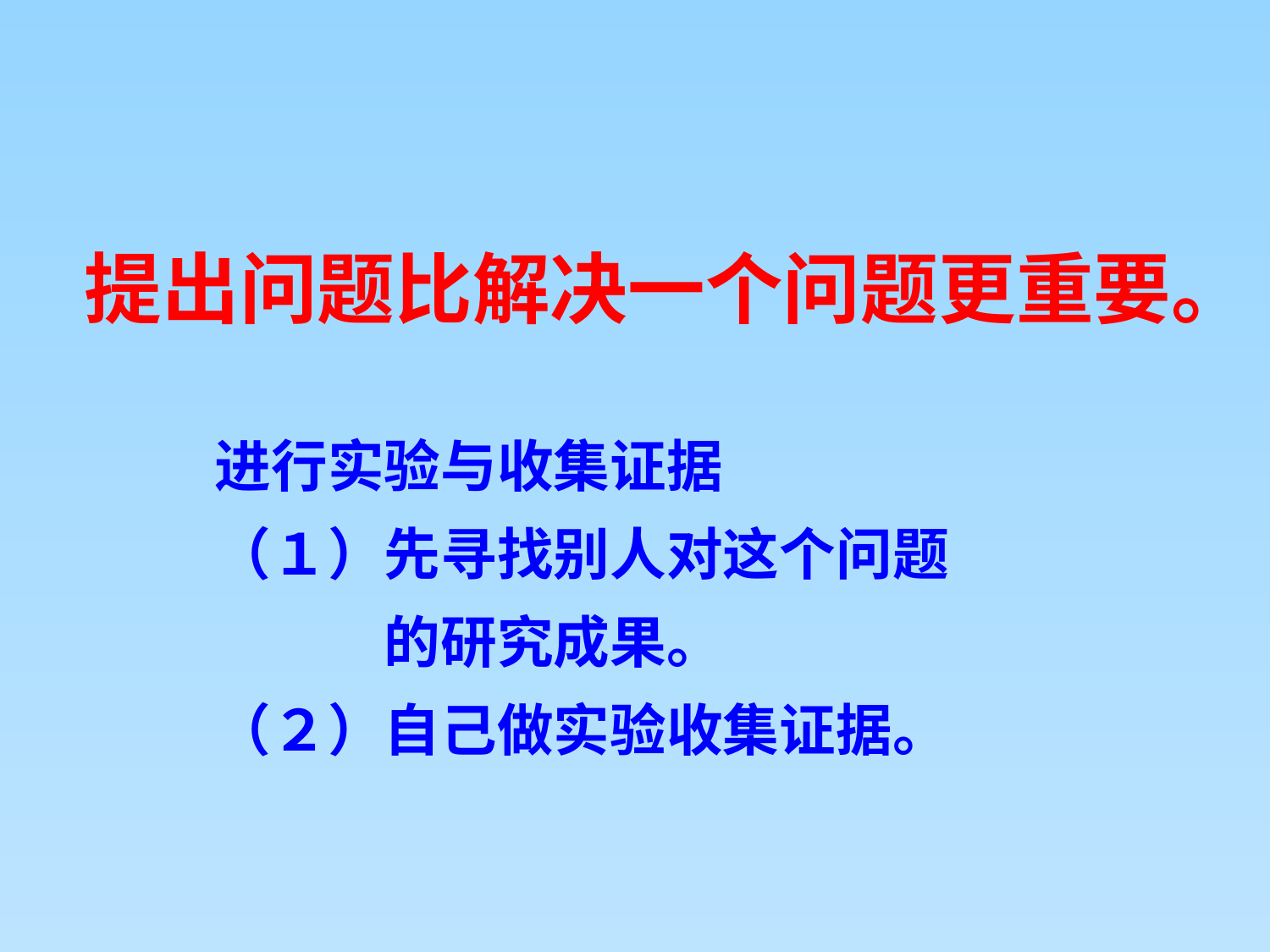

提出问题比解决一个问题更重要。
进行实验与收集证据
（１）先寻找别人对这个问题
　　　的研究成果。
（２）自己做实验收集证据。